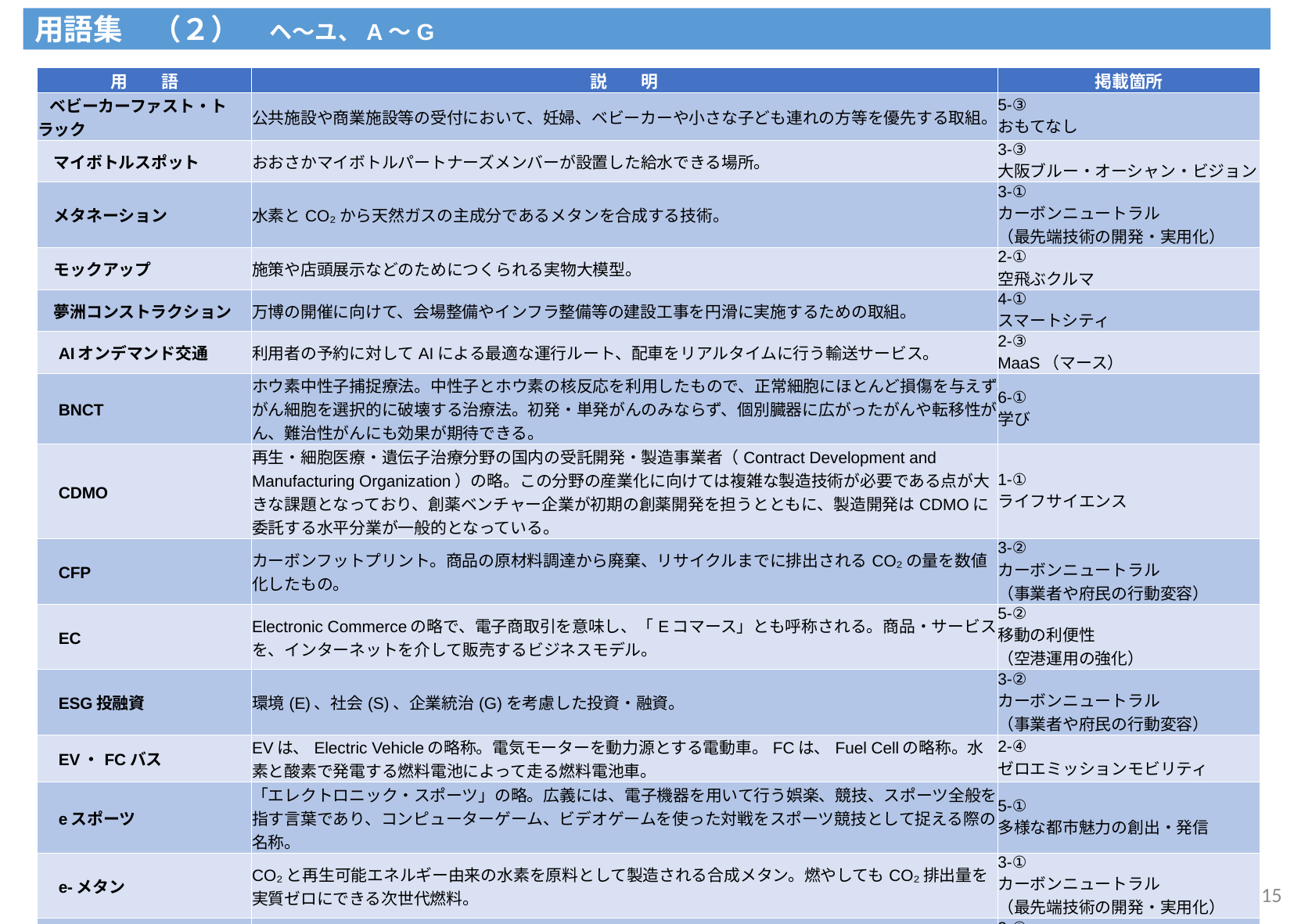

用語集　（２）　ヘ～ユ、A～G

| 用　　語 | 説　　明 | 掲載箇所 |
| --- | --- | --- |
| ベビーカーファスト・トラック | 公共施設や商業施設等の受付において、妊婦、ベビーカーや小さな子ども連れの方等を優先する取組。 | 5-③ おもてなし |
| マイボトルスポット | おおさかマイボトルパートナーズメンバーが設置した給水できる場所。 | 3-③ 大阪ブルー・オーシャン・ビジョン |
| メタネーション | 水素とCO₂から天然ガスの主成分であるメタンを合成する技術。 | 3-① カーボンニュートラル （最先端技術の開発・実用化） |
| モックアップ | 施策や店頭展示などのためにつくられる実物大模型。 | 2-① 空飛ぶクルマ |
| 夢洲コンストラクション | 万博の開催に向けて、会場整備やインフラ整備等の建設工事を円滑に実施するための取組。 | 4-① スマートシティ |
| AIオンデマンド交通 | 利用者の予約に対してAIによる最適な運行ルート、配車をリアルタイムに行う輸送サービス。 | 2-③ MaaS（マース） |
| BNCT | ホウ素中性子捕捉療法。中性子とホウ素の核反応を利用したもので、正常細胞にほとんど損傷を与えず、がん細胞を選択的に破壊する治療法。初発・単発がんのみならず、個別臓器に広がったがんや転移性がん、難治性がんにも効果が期待できる。 | 6-① 学び |
| CDMO | 再生・細胞医療・遺伝子治療分野の国内の受託開発・製造事業者（Contract Development and Manufacturing Organization）の略。この分野の産業化に向けては複雑な製造技術が必要である点が大きな課題となっており、創薬ベンチャー企業が初期の創薬開発を担うとともに、製造開発はCDMOに委託する水平分業が一般的となっている。 | 1-① ライフサイエンス |
| CFP | カーボンフットプリント。商品の原材料調達から廃棄、リサイクルまでに排出されるCO₂の量を数値化したもの。 | 3-② カーボンニュートラル （事業者や府民の行動変容） |
| EC | Electronic Commerceの略で、電子商取引を意味し、「Eコマース」とも呼称される。商品・サービスを、インターネットを介して販売するビジネスモデル。 | 5-② 移動の利便性 （空港運用の強化） |
| ESG投融資 | 環境(E)、社会(S)、企業統治(G)を考慮した投資・融資。 | 3-② カーボンニュートラル （事業者や府民の行動変容） |
| EV・FCバス | EVは、Electric Vehicleの略称。電気モーターを動力源とする電動車。FCは、Fuel Cellの略称。水素と酸素で発電する燃料電池によって走る燃料電池車。 | 2-④ ゼロエミッションモビリティ |
| eスポーツ | 「エレクトロニック・スポーツ」の略。広義には、電子機器を用いて行う娯楽、競技、スポーツ全般を指す言葉であり、コンピューターゲーム、ビデオゲームを使った対戦をスポーツ競技として捉える際の名称。 | 5-① 多様な都市魅力の創出・発信 |
| e-メタン | CO₂と再生可能エネルギー由来の水素を原料として製造される合成メタン。燃やしてもCO₂排出量を実質ゼロにできる次世代燃料。 | 3-① カーボンニュートラル （最先端技術の開発・実用化） |
| GX | グリーントランスフォーメーション。化石燃料中心の産業構造をクリーンエネルギー中心に転換し、脱炭素社会を実現するための取組。 | 3-② カーボンニュートラル （事業者や府民の行動変容） |
115